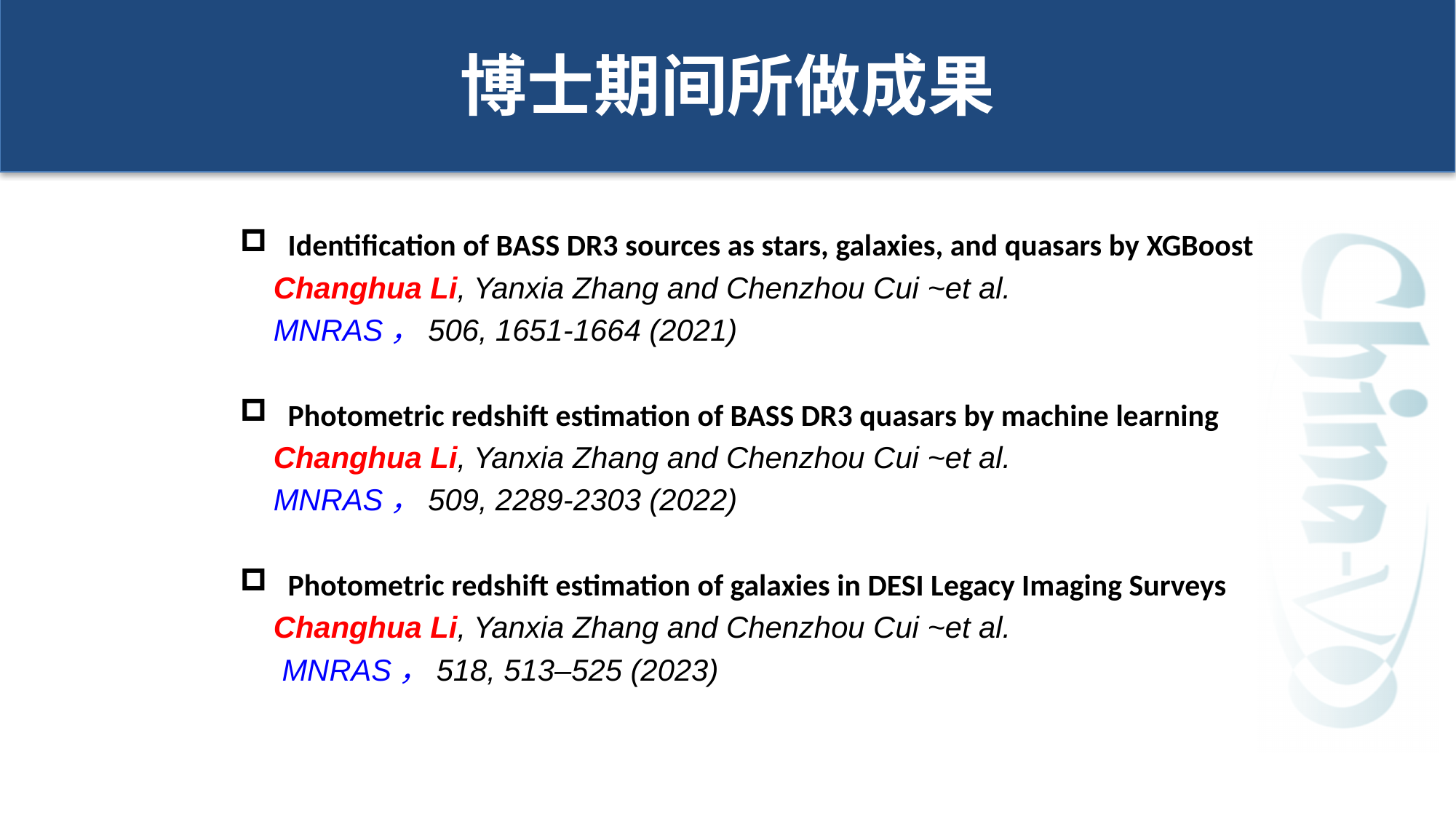

# 博士期间所做成果
 Identification of BASS DR3 sources as stars, galaxies, and quasars by XGBoost
    Changhua Li, Yanxia Zhang and Chenzhou Cui ~et al.
    MNRAS，506, 1651-1664 (2021)

 Photometric redshift estimation of BASS DR3 quasars by machine learning
    Changhua Li, Yanxia Zhang and Chenzhou Cui ~et al.
    MNRAS，509, 2289-2303 (2022)

 Photometric redshift estimation of galaxies in DESI Legacy Imaging Surveys
    Changhua Li, Yanxia Zhang and Chenzhou Cui ~et al.
     MNRAS，518, 513–525 (2023)